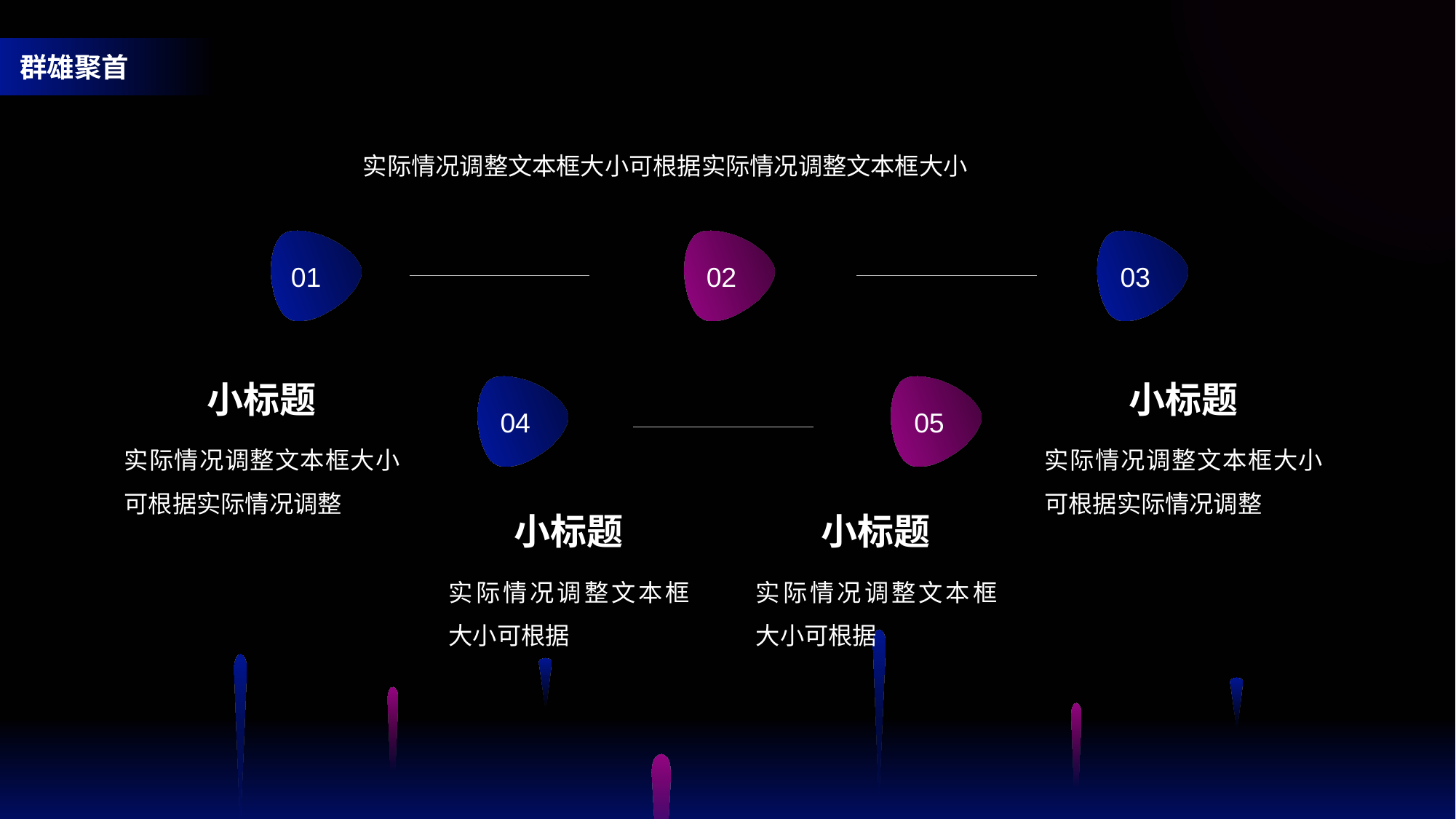

实际情况调整文本框大小可根据实际情况调整文本框大小

01
02
03
小标题
实际情况调整文本框大小可根据实际情况调整
小标题
实际情况调整文本框大小可根据实际情况调整

04
05
小标题
实际情况调整文本框大小可根据
小标题
实际情况调整文本框大小可根据